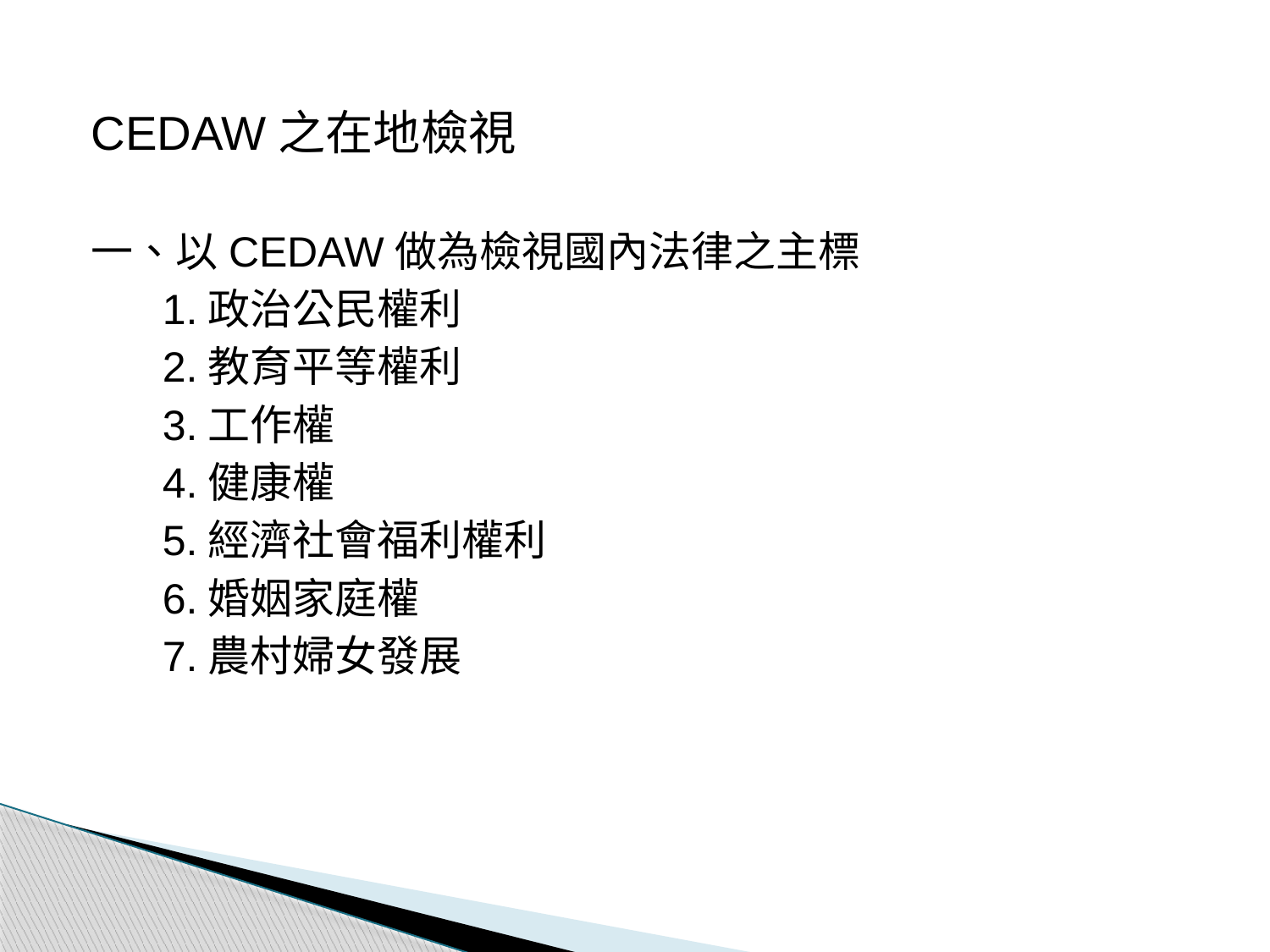

CEDAW之在地檢視

一、以CEDAW做為檢視國內法律之主標
      1.政治公民權利
      2.教育平等權利
      3.工作權
      4.健康權
      5.經濟社會福利權利
      6.婚姻家庭權
      7.農村婦女發展